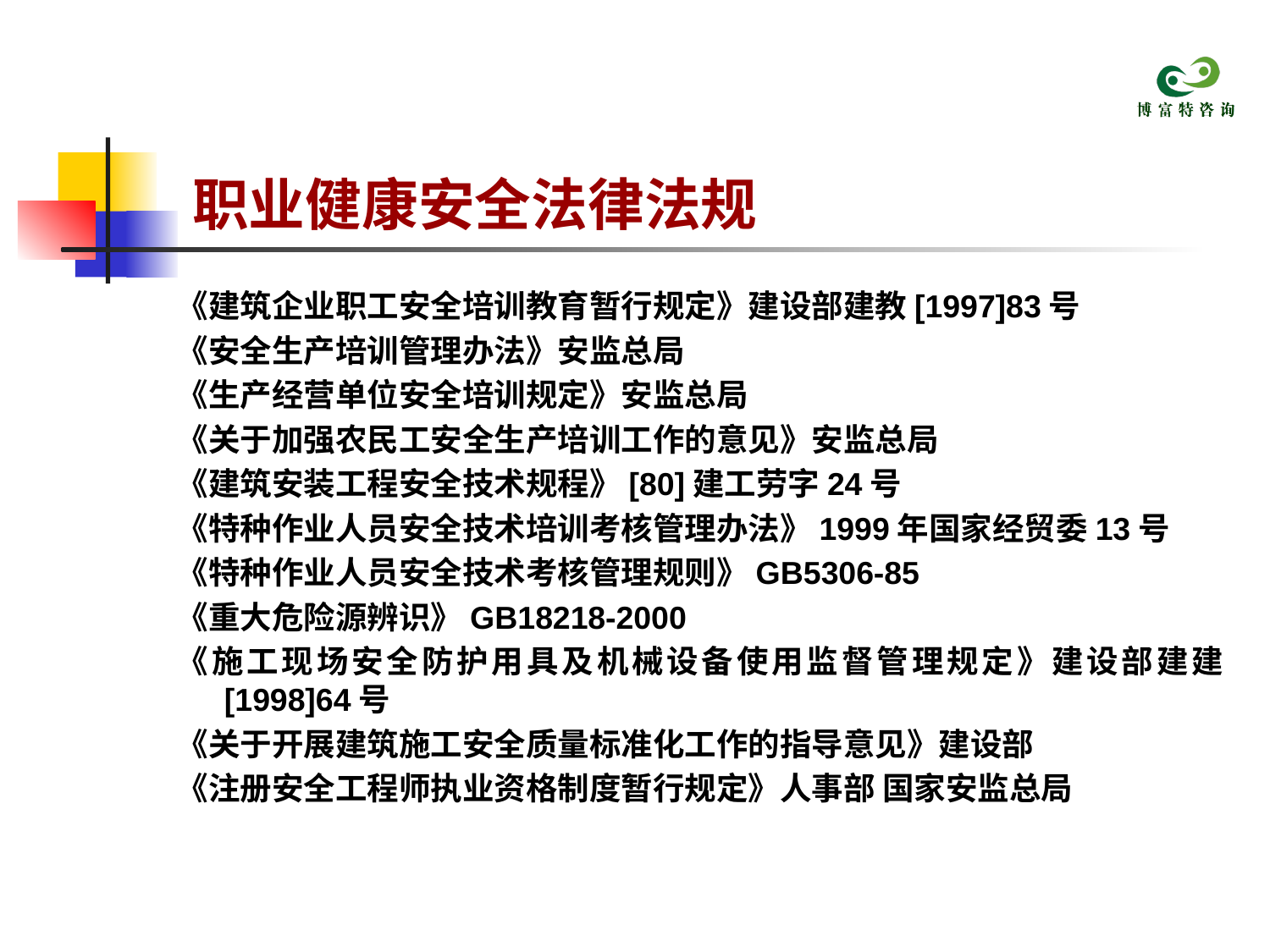

# 职业健康安全法律法规
《建筑企业职工安全培训教育暂行规定》建设部建教[1997]83号
《安全生产培训管理办法》安监总局
《生产经营单位安全培训规定》安监总局
《关于加强农民工安全生产培训工作的意见》安监总局
《建筑安装工程安全技术规程》[80]建工劳字24号
《特种作业人员安全技术培训考核管理办法》1999年国家经贸委13号
《特种作业人员安全技术考核管理规则》GB5306-85
《重大危险源辨识》GB18218-2000
《施工现场安全防护用具及机械设备使用监督管理规定》建设部建建[1998]64号
《关于开展建筑施工安全质量标准化工作的指导意见》建设部
《注册安全工程师执业资格制度暂行规定》人事部 国家安监总局

170